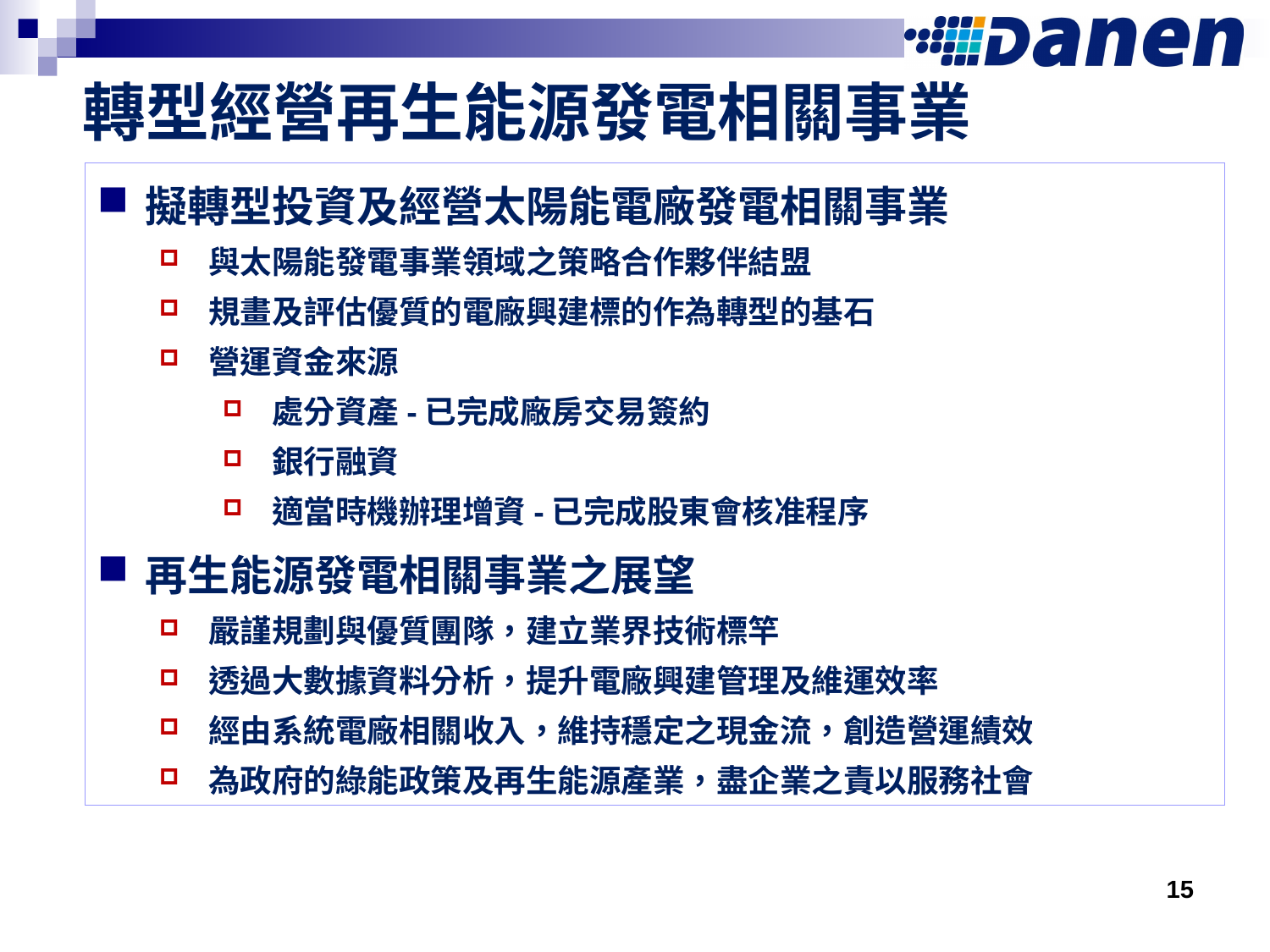

轉型經營再生能源發電相關事業
擬轉型投資及經營太陽能電廠發電相關事業
與太陽能發電事業領域之策略合作夥伴結盟
規畫及評估優質的電廠興建標的作為轉型的基石
營運資金來源
處分資產-已完成廠房交易簽約
銀行融資
適當時機辦理增資-已完成股東會核准程序
再生能源發電相關事業之展望
嚴謹規劃與優質團隊，建立業界技術標竿
透過大數據資料分析，提升電廠興建管理及維運效率
經由系統電廠相關收入，維持穩定之現金流，創造營運績效
為政府的綠能政策及再生能源產業，盡企業之責以服務社會
15